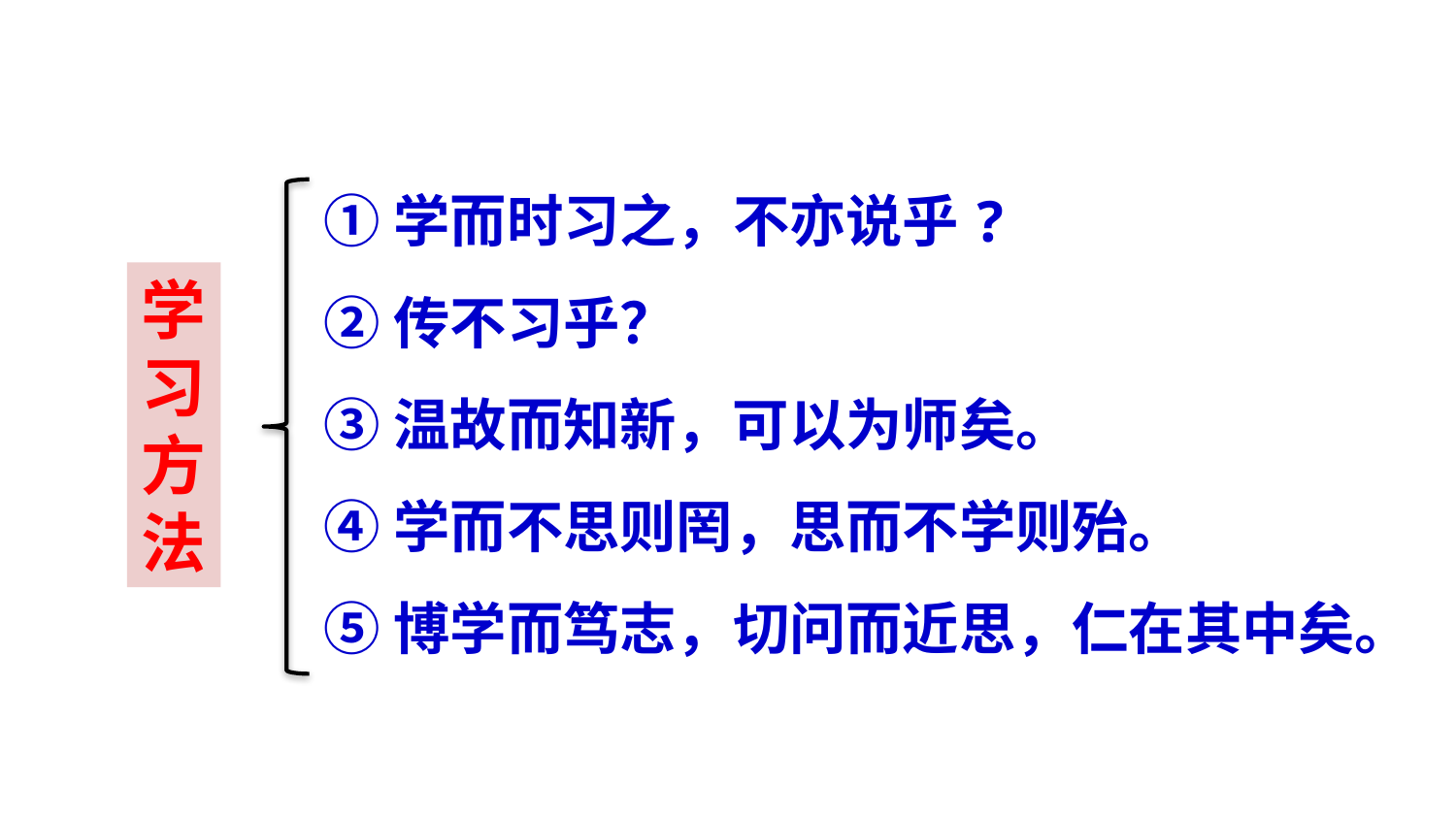

①学而时习之，不亦说乎?
②传不习乎？
③温故而知新，可以为师矣。
④学而不思则罔，思而不学则殆。
⑤博学而笃志，切问而近思，仁在其中矣。

学
习
方
法